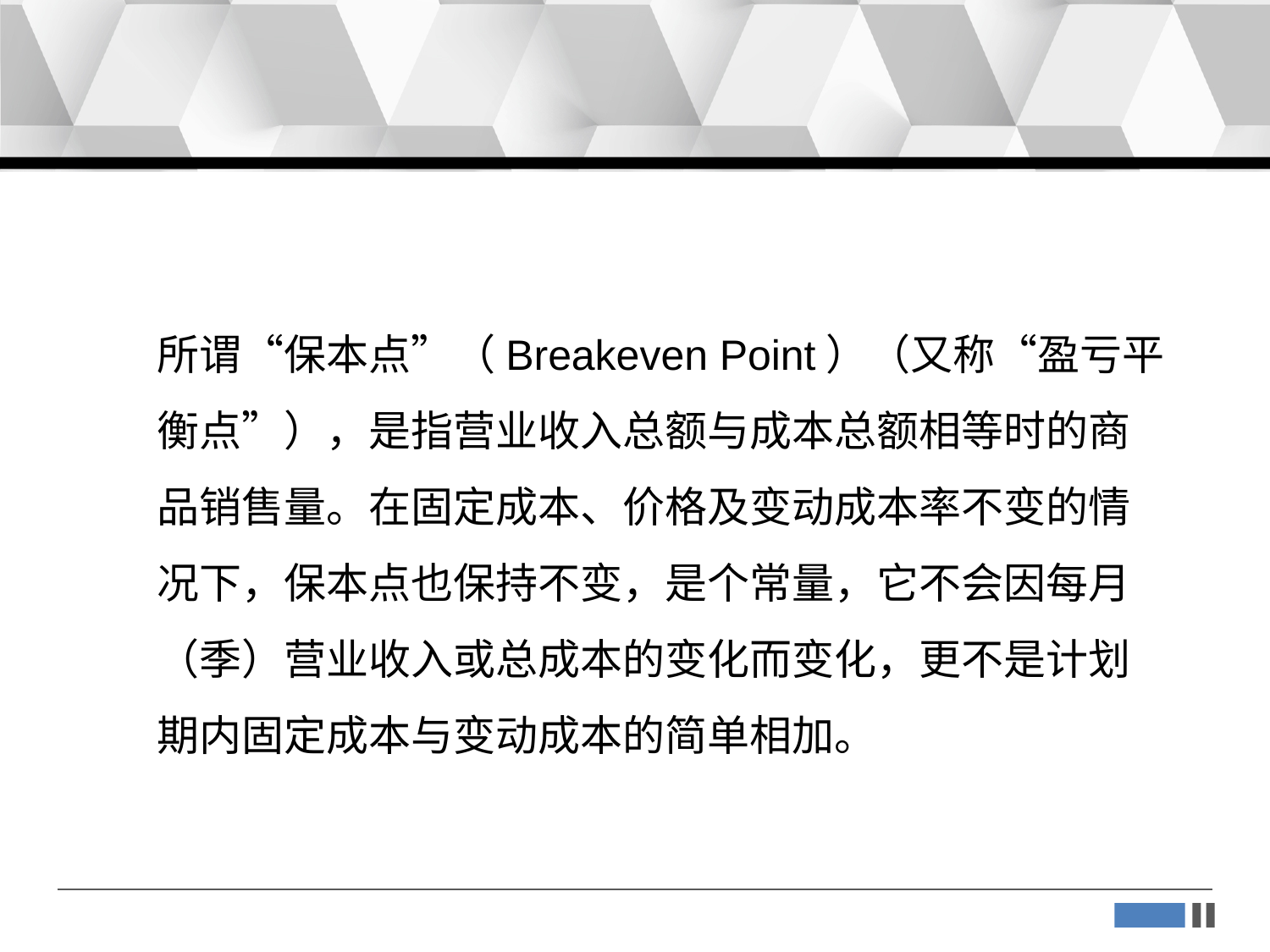

所谓“保本点”（Breakeven Point）（又称“盈亏平衡点”），是指营业收入总额与成本总额相等时的商品销售量。在固定成本、价格及变动成本率不变的情况下，保本点也保持不变，是个常量，它不会因每月（季）营业收入或总成本的变化而变化，更不是计划期内固定成本与变动成本的简单相加。